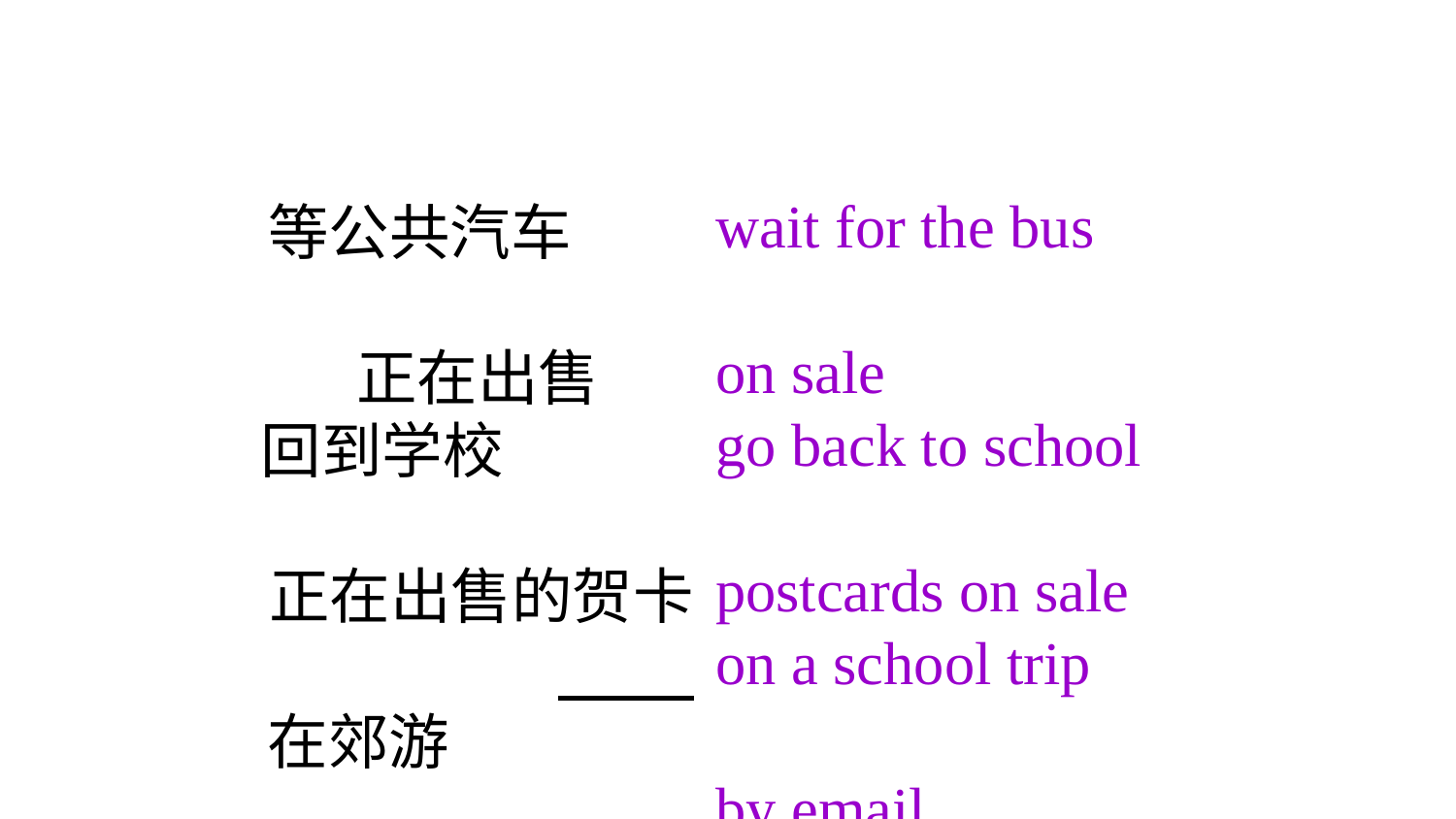

wait for the bus
on sale
go back to school
postcards on sale
on a school trip
by email
等公共汽车
正在出售
回到学校
正在出售的贺卡
在郊游
通过电子邮件